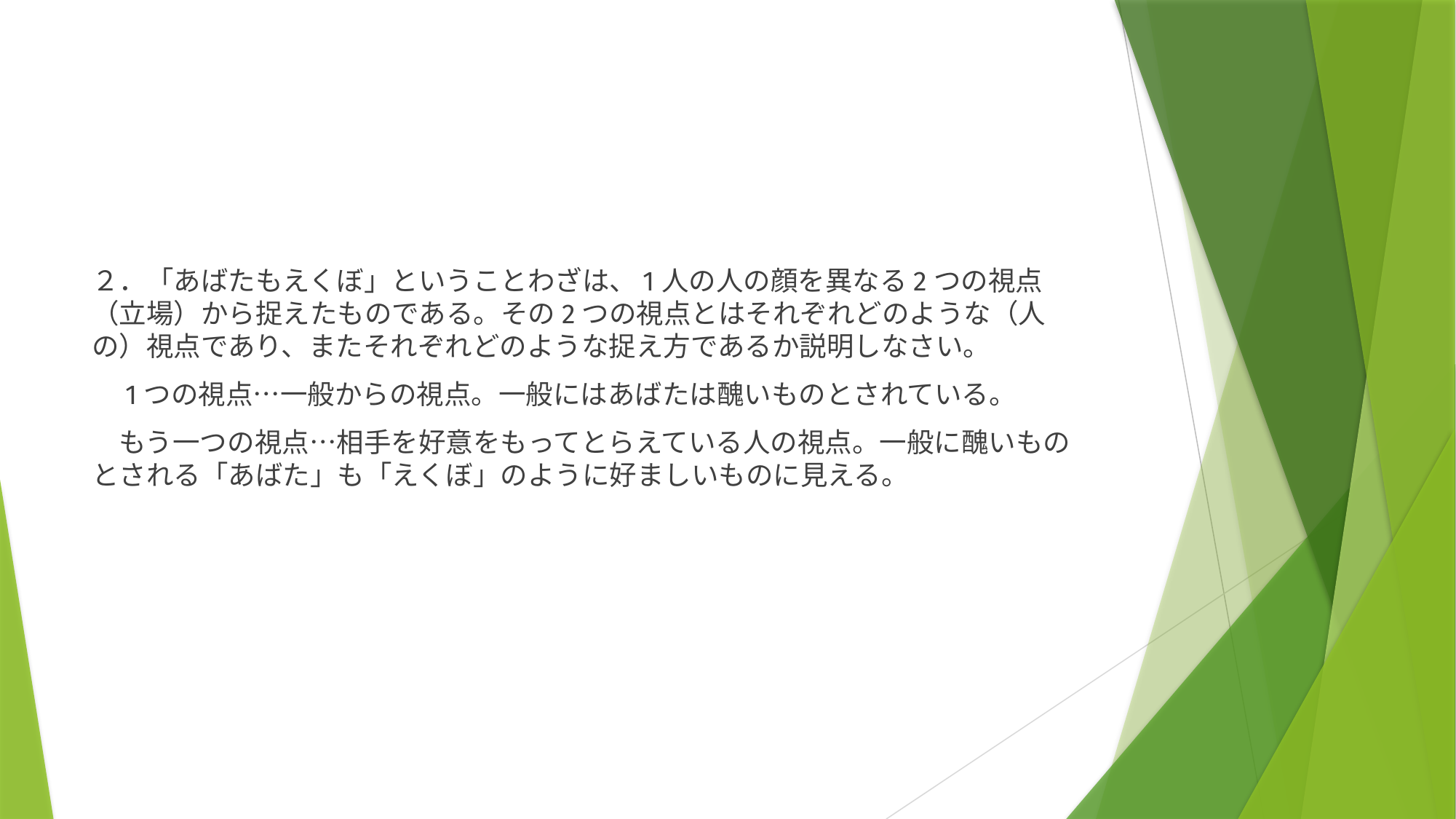

#
２．「あばたもえくぼ」ということわざは、1人の人の顔を異なる2つの視点（立場）から捉えたものである。その2つの視点とはそれぞれどのような（人の）視点であり、またそれぞれどのような捉え方であるか説明しなさい。
　1つの視点…一般からの視点。一般にはあばたは醜いものとされている。
　もう一つの視点…相手を好意をもってとらえている人の視点。一般に醜いものとされる「あばた」も「えくぼ」のように好ましいものに見える。